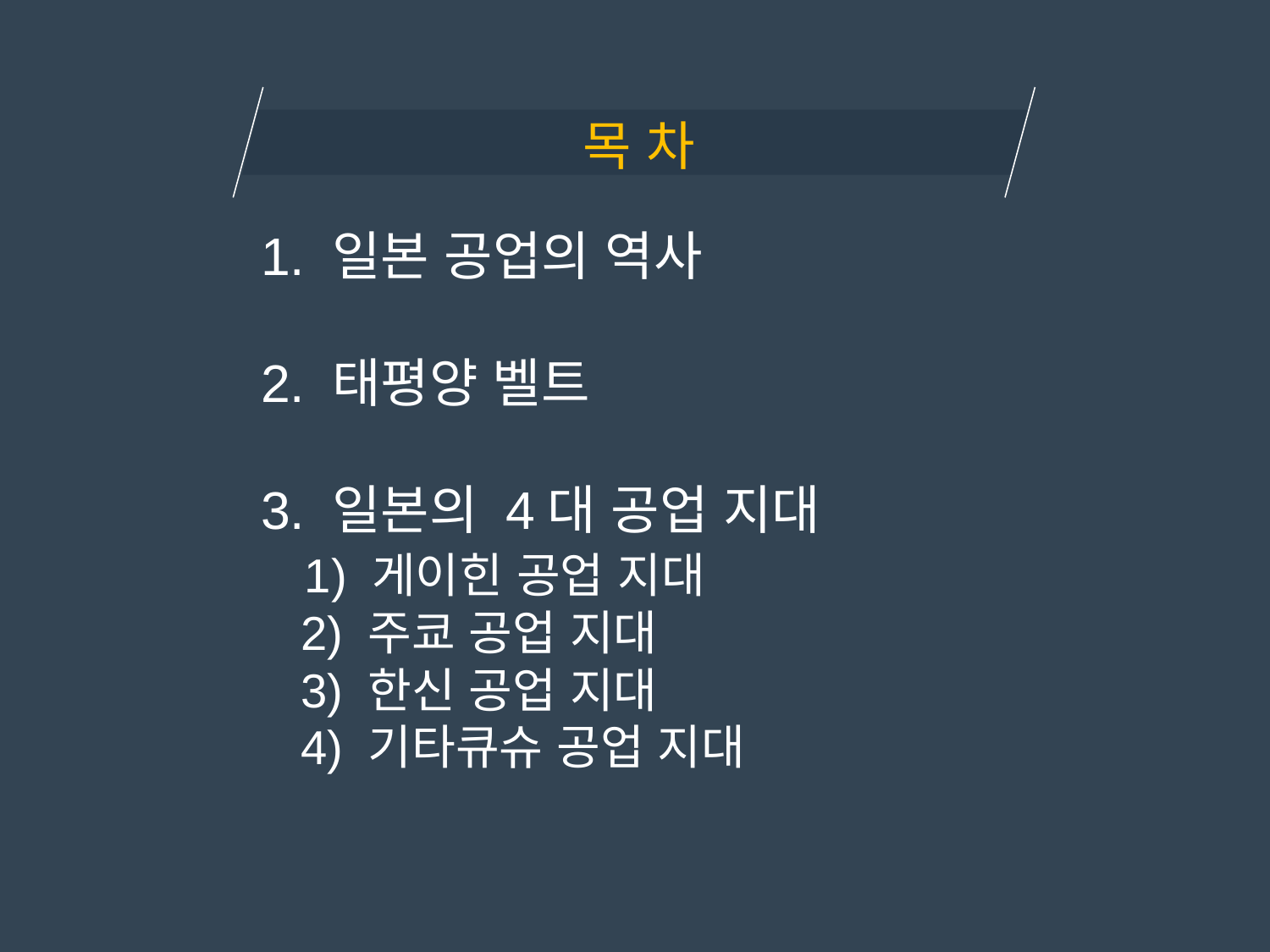

목 차

일본 공업의 역사

2. 태평양 벨트

3. 일본의 4대 공업 지대
   1) 게이힌 공업 지대
   2) 주쿄 공업 지대
   3) 한신 공업 지대
   4) 기타큐슈 공업 지대